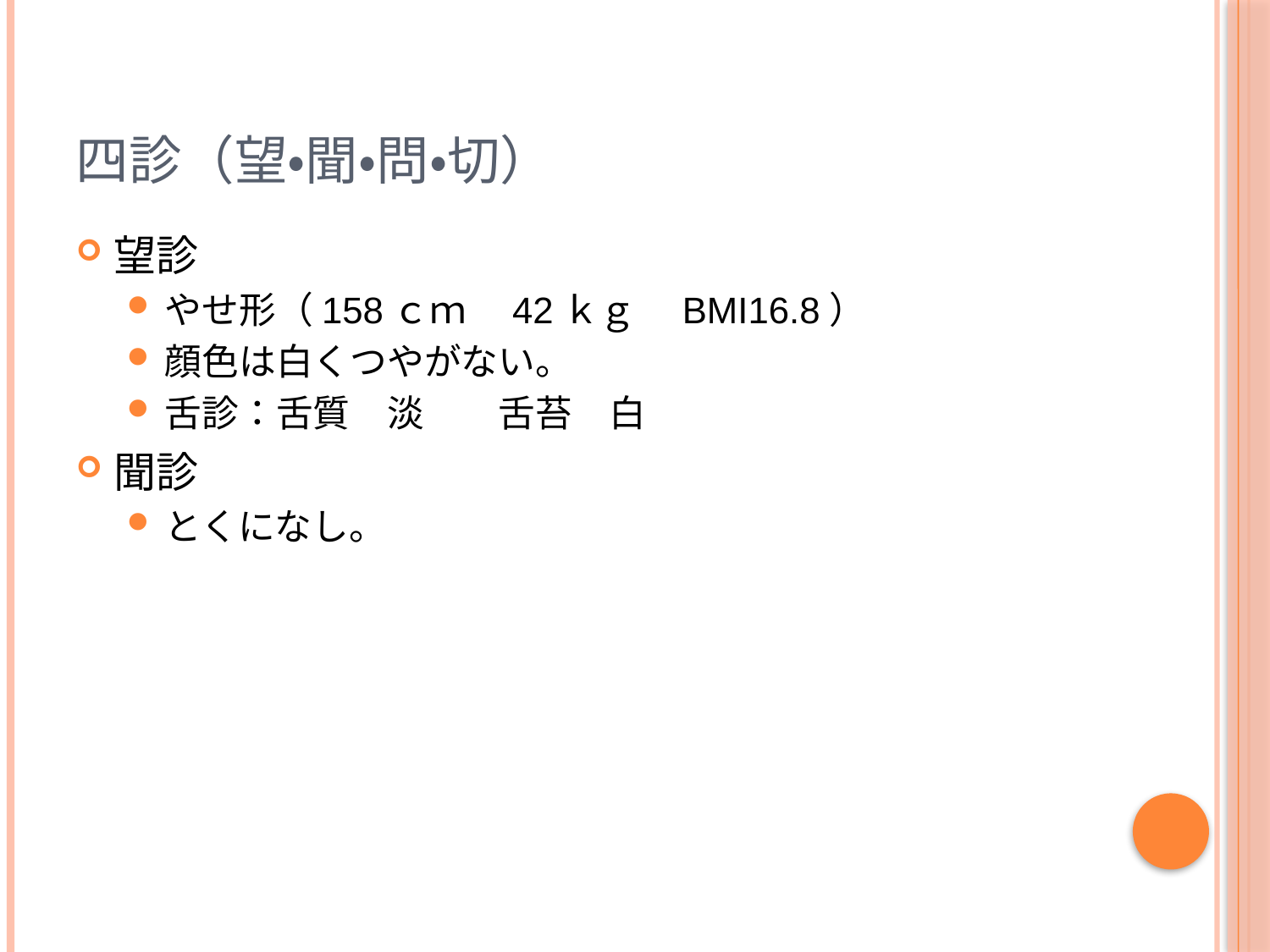

# 四診（望・聞・問・切）
望診
やせ形（158ｃｍ　42ｋｇ　BMI16.8）
顔色は白くつやがない。
舌診：舌質　淡　　舌苔　白
聞診
とくになし。